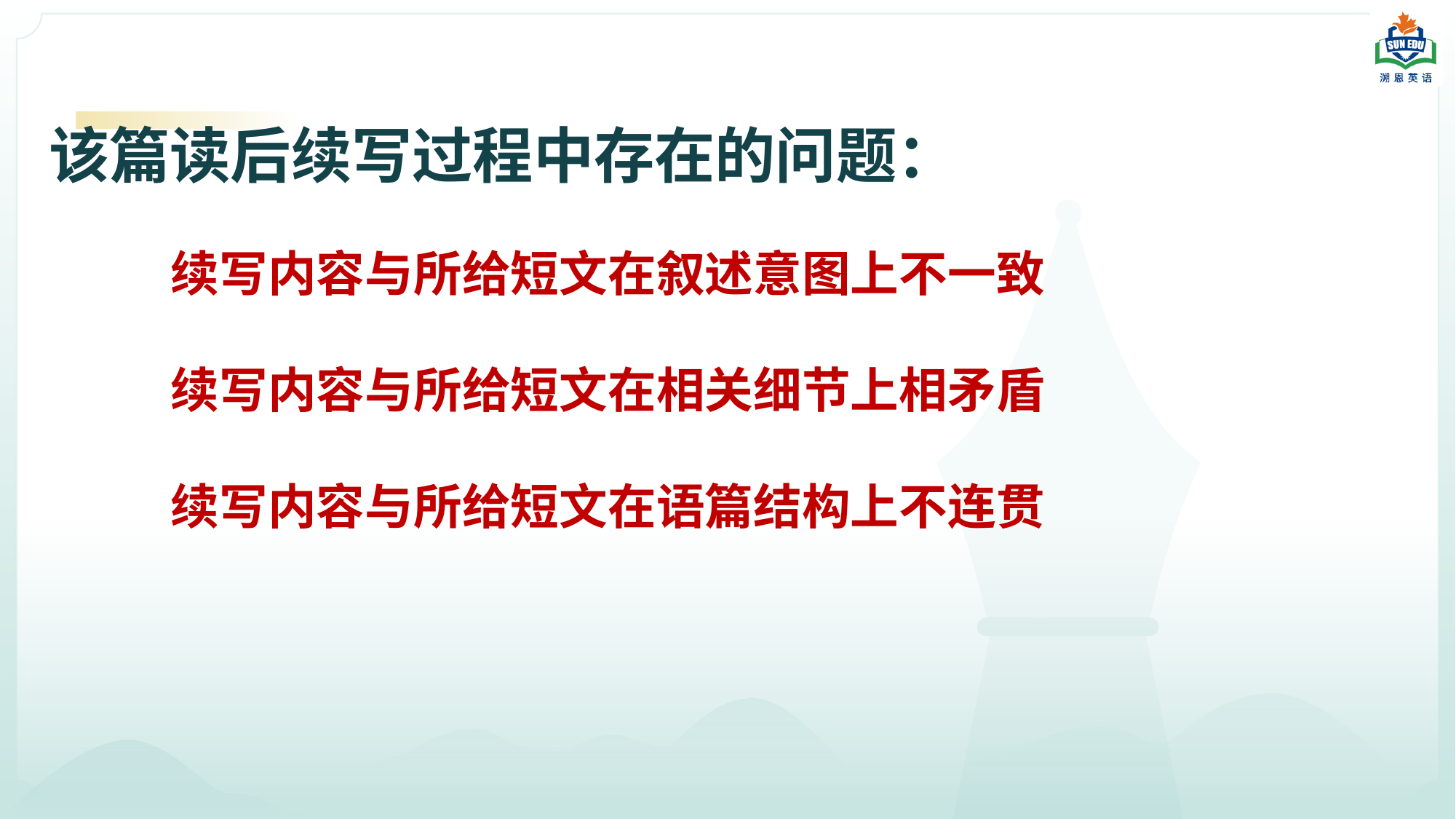

该篇读后续写过程中存在的问题：
续写内容与所给短文在叙述意图上不一致

续写内容与所给短文在相关细节上相矛盾

续写内容与所给短文在语篇结构上不连贯